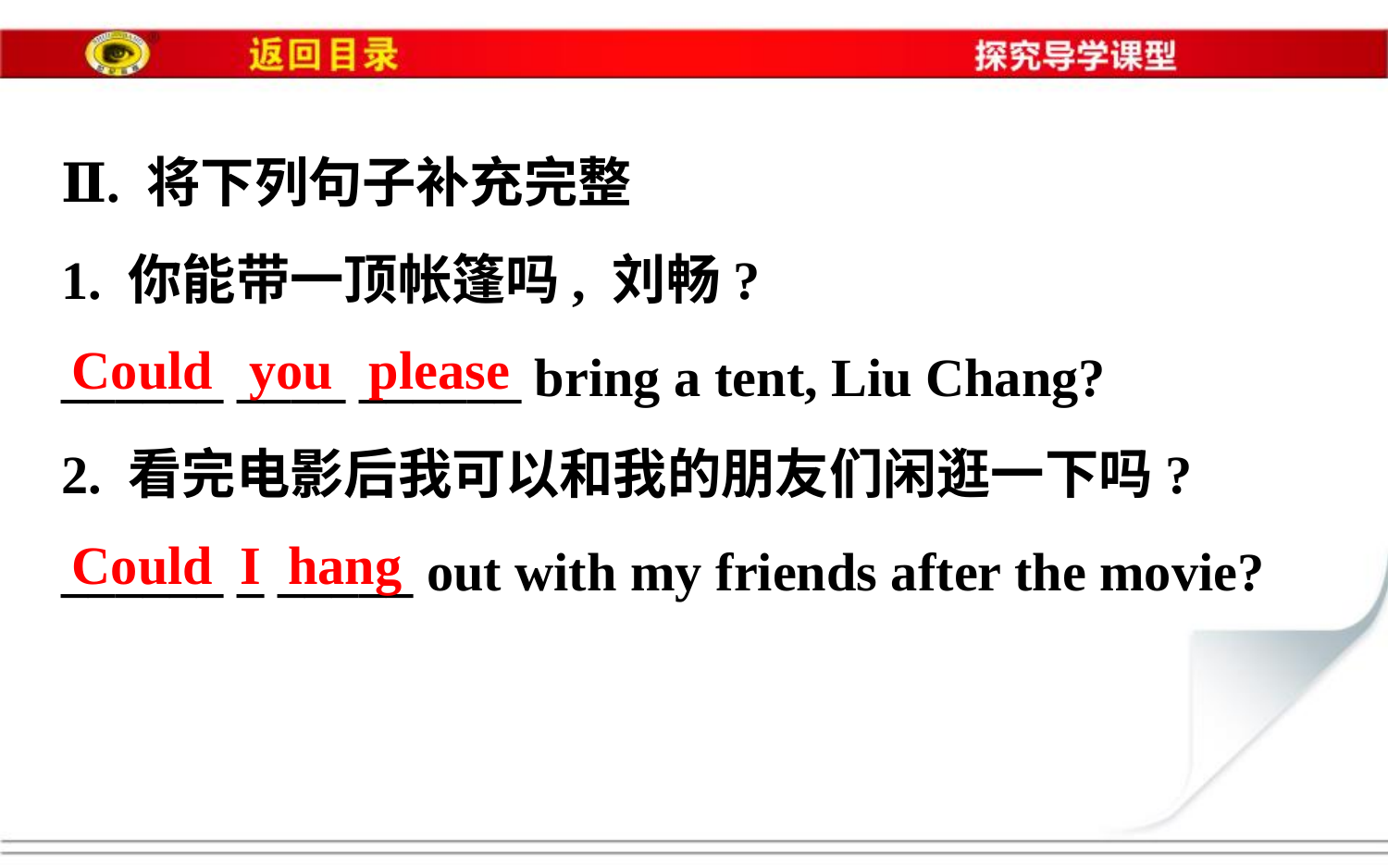

Ⅱ. 将下列句子补充完整
1. 你能带一顶帐篷吗, 刘畅?
______ ____ ______ bring a tent, Liu Chang?
2. 看完电影后我可以和我的朋友们闲逛一下吗?
______ _ _____ out with my friends after the movie?
Could
you
please
Could
I
hang